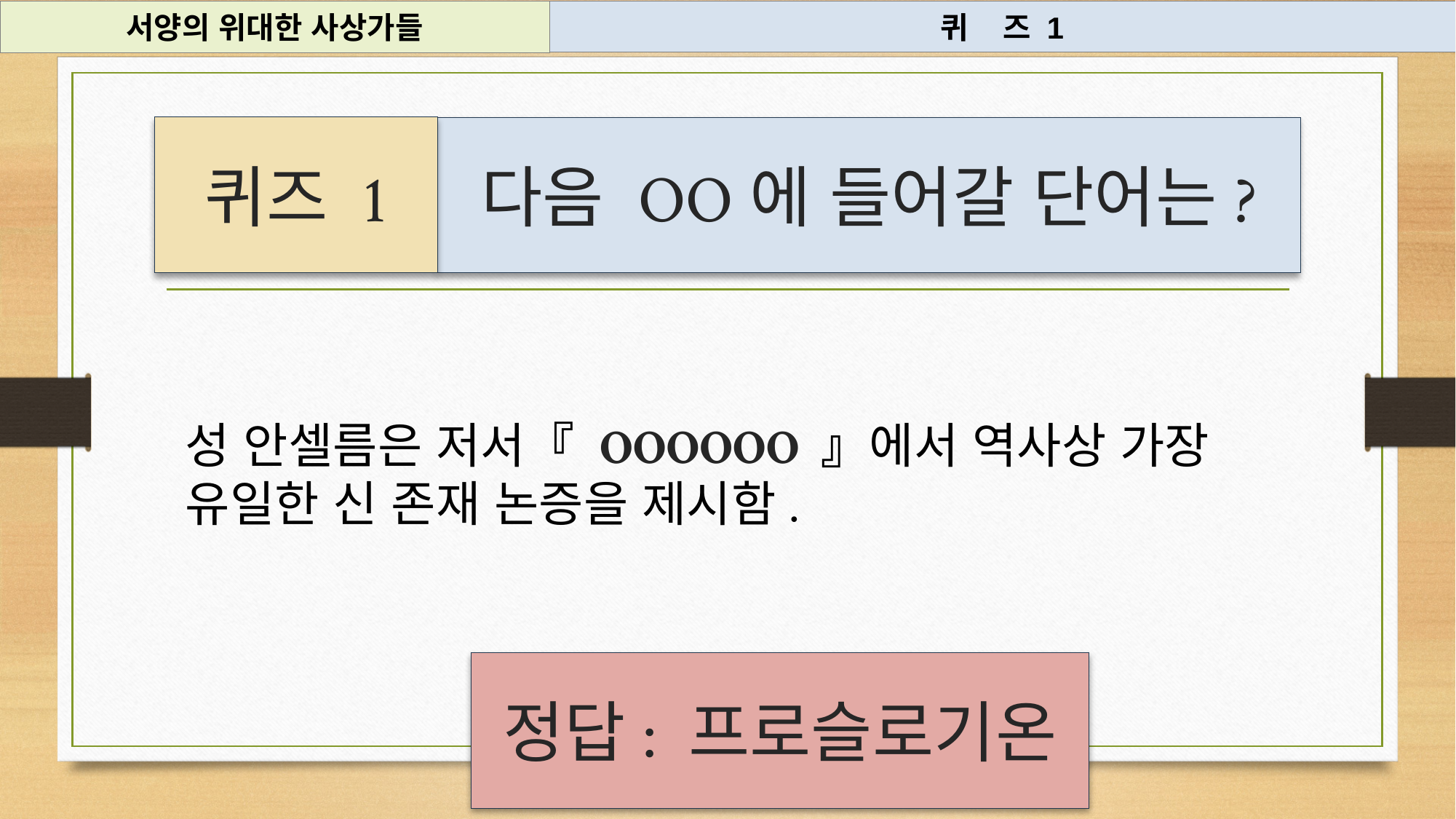

서양의 위대한 사상가들
퀴    즈 1
퀴즈 1
다음 OO에 들어갈 단어는?
#
성 안셀름은 저서『 OOOOOO 』에서 역사상 가장 유일한 신 존재 논증을 제시함.

정답: 프로슬로기온